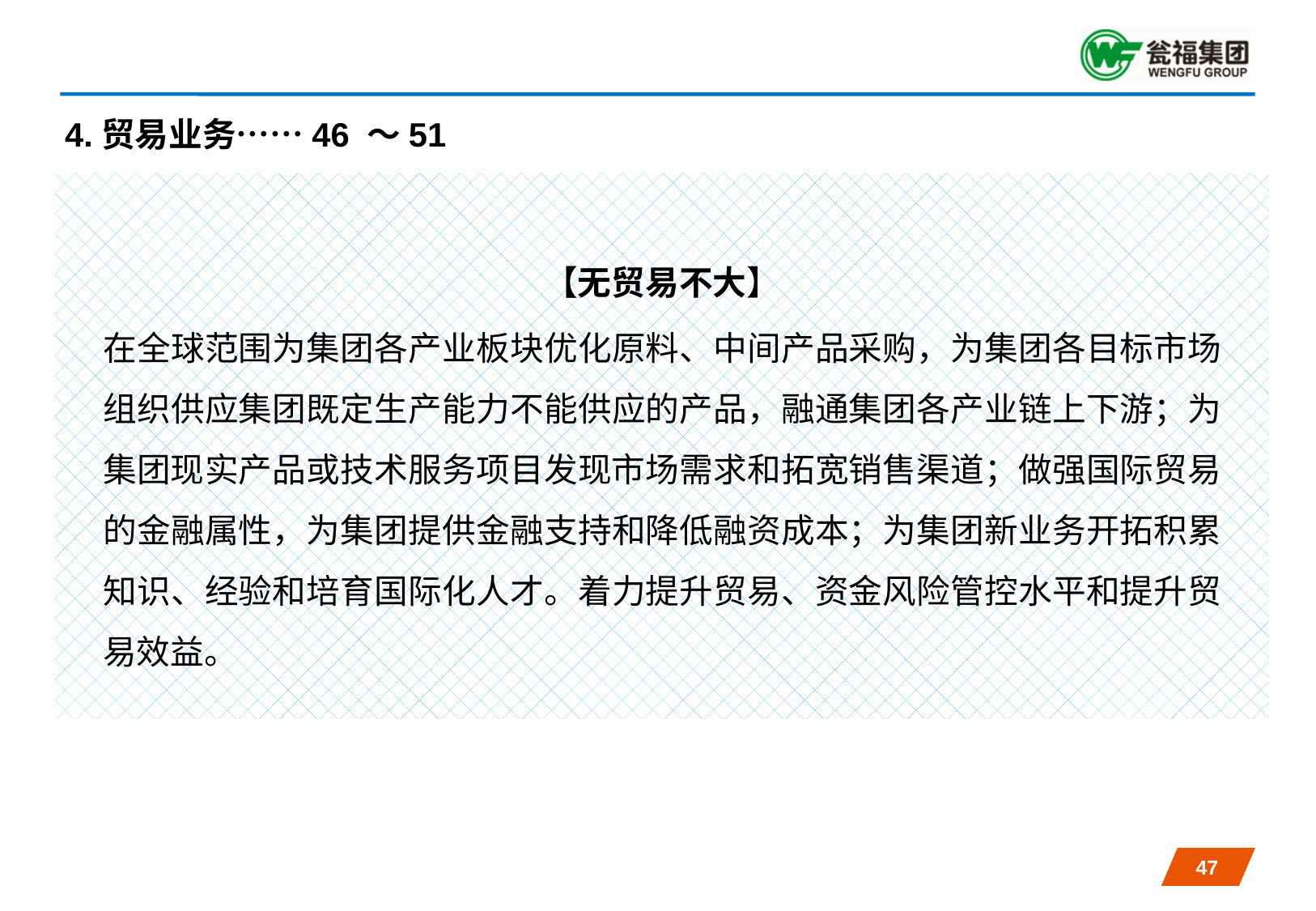

# 4.贸易业务……46 ～51
【无贸易不大】
在全球范围为集团各产业板块优化原料、中间产品采购，为集团各目标市场组织供应集团既定生产能力不能供应的产品，融通集团各产业链上下游；为集团现实产品或技术服务项目发现市场需求和拓宽销售渠道；做强国际贸易的金融属性，为集团提供金融支持和降低融资成本；为集团新业务开拓积累知识、经验和培育国际化人才。着力提升贸易、资金风险管控水平和提升贸易效益。